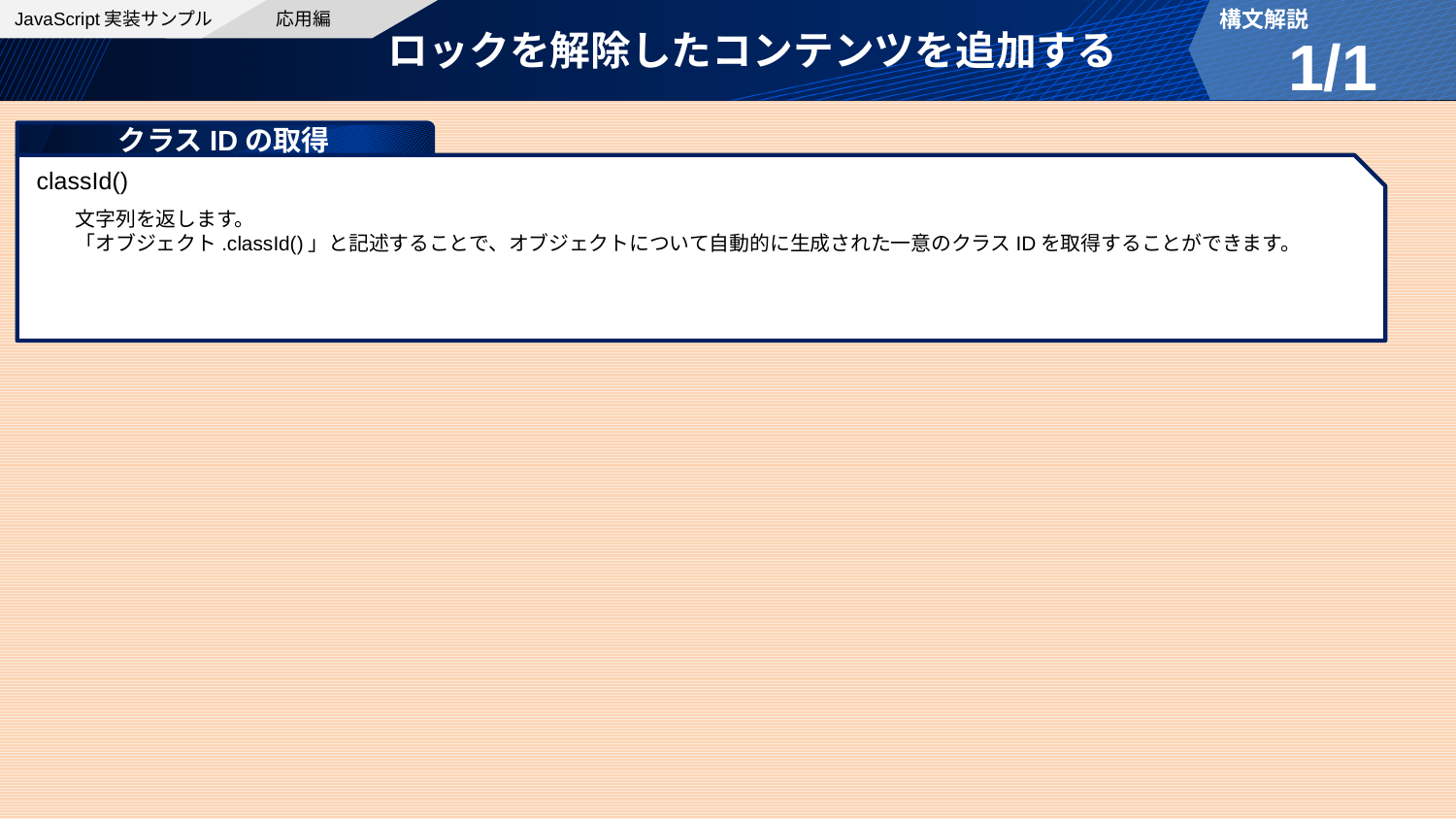

応用編
構文解説
JavaScript実装サンプル

　 ロックを解除したコンテンツを追加する
1/1

クラスIDの取得

classId()
文字列を返します。
「オブジェクト.classId()」と記述することで、オブジェクトについて自動的に生成された一意のクラスIDを取得することができます。
© K.K. Ashisuto
101